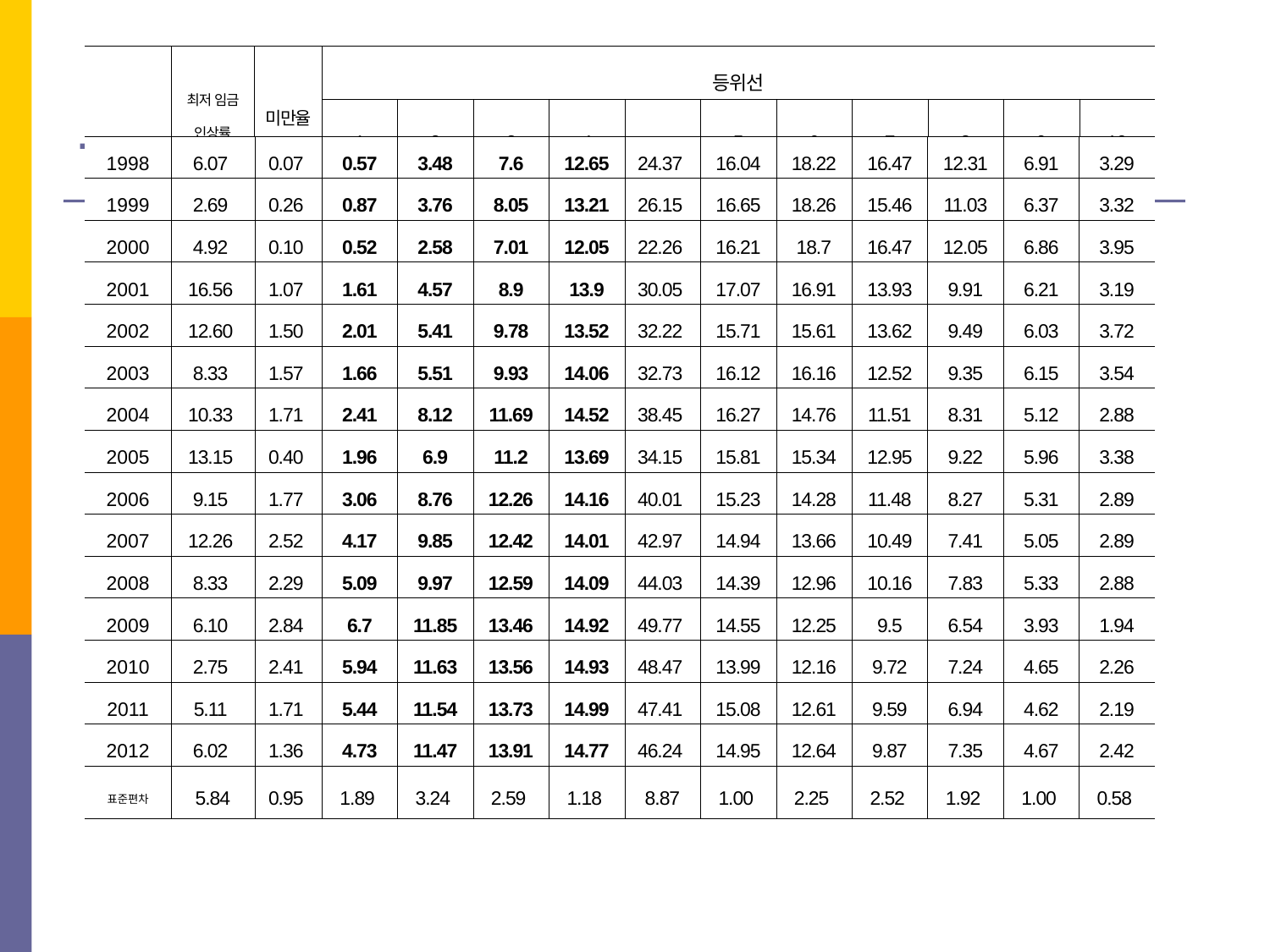

# 등위임금선(wage contours)
|  | 최저 임금 인상률 | 미만율 | 등위선 |  |  |  |  |  |  |  |  |  |  |
| --- | --- | --- | --- | --- | --- | --- | --- | --- | --- | --- | --- | --- | --- |
|  |  |  | 1 | 2 | 3 | 4 | 누적 | 5 | 6 | 7 | 8 | 9 | 10 |
| 1986\* |  | 7.49 | 12.79 | 13.23 | 11.95 | 12 | 57.46 | 11.77 | 10.65 | 8.24 | 4.93 | 3.34 | 1.91 |
| 1987\* |  | 3.12 | 10.48 | 14.63 | 13.03 | 12.48 | 53.74 | 12.29 | 11.31 | 8.87 | 5.64 | 3.58 | 2.35 |
| 1988 |  | 0.45 | 3 | 9.92 | 15.03 | 13.74 | 42.14 | 13.83 | 13.36 | 11.36 | 7.77 | 4.79 | 3.21 |
| 1989 | 29.73 | 0.31 | 2.22 | 9.61 | 13.88 | 15.56 | 41.58 | 15.34 | 14.42 | 11.5 | 7.43 | 4.51 | 2.71 |
| 1990 | 15.00 | 0.16 | 2.16 | 8.48 | 12.86 | 15.45 | 39.11 | 15.86 | 15.4 | 11.8 | 8.04 | 4.79 | 2.68 |
| 1991 | 18.84 | 0.07 | 1.46 | 5.9 | 11.61 | 16.26 | 35.30 | 16.44 | 16.07 | 12.93 | 8.52 | 5.41 | 2.95 |
| 1992 | 12.80 | 0.05 | 0.79 | 5.01 | 11.48 | 15.29 | 32.62 | 17.1 | 17.43 | 14 | 9.32 | 4.89 | 2.52 |
| 1993 | 8.65 | 0.10 | 1.14 | 5.32 | 12.02 | 15.45 | 34.03 | 17.58 | 16.78 | 13.8 | 8.81 | 4.76 | 2.32 |
| 1994 | 7.96 | 0.06 | 0.89 | 4.79 | 10.08 | 14.6 | 30.42 | 16.92 | 18.4 | 15 | 9.83 | 5.25 | 2.39 |
| 1995 | 7.83 | 0.04 | 0.68 | 3.2 | 8.5 | 13.47 | 25.89 | 16.73 | 18.55 | 16.36 | 11.36 | 6.23 | 2.84 |
| 1996 | 8.97 | 0.03 | 0.45 | 2.04 | 6.24 | 11.94 | 20.70 | 16.29 | 18.07 | 16.91 | 12.86 | 7.81 | 4.08 |
| 1997 | 9.80 | 0.10 | 0.41 | 2.14 | 6.21 | 11.7 | 20.56 | 16.46 | 18.4 | 17.37 | 13.06 | 7.51 | 3.9 |
| 1998 | 6.07 | 0.07 | 0.57 | 3.48 | 7.6 | 12.65 | 24.37 | 16.04 | 18.22 | 16.47 | 12.31 | 6.91 | 3.29 |
| --- | --- | --- | --- | --- | --- | --- | --- | --- | --- | --- | --- | --- | --- |
| 1999 | 2.69 | 0.26 | 0.87 | 3.76 | 8.05 | 13.21 | 26.15 | 16.65 | 18.26 | 15.46 | 11.03 | 6.37 | 3.32 |
| 2000 | 4.92 | 0.10 | 0.52 | 2.58 | 7.01 | 12.05 | 22.26 | 16.21 | 18.7 | 16.47 | 12.05 | 6.86 | 3.95 |
| 2001 | 16.56 | 1.07 | 1.61 | 4.57 | 8.9 | 13.9 | 30.05 | 17.07 | 16.91 | 13.93 | 9.91 | 6.21 | 3.19 |
| 2002 | 12.60 | 1.50 | 2.01 | 5.41 | 9.78 | 13.52 | 32.22 | 15.71 | 15.61 | 13.62 | 9.49 | 6.03 | 3.72 |
| 2003 | 8.33 | 1.57 | 1.66 | 5.51 | 9.93 | 14.06 | 32.73 | 16.12 | 16.16 | 12.52 | 9.35 | 6.15 | 3.54 |
| 2004 | 10.33 | 1.71 | 2.41 | 8.12 | 11.69 | 14.52 | 38.45 | 16.27 | 14.76 | 11.51 | 8.31 | 5.12 | 2.88 |
| 2005 | 13.15 | 0.40 | 1.96 | 6.9 | 11.2 | 13.69 | 34.15 | 15.81 | 15.34 | 12.95 | 9.22 | 5.96 | 3.38 |
| 2006 | 9.15 | 1.77 | 3.06 | 8.76 | 12.26 | 14.16 | 40.01 | 15.23 | 14.28 | 11.48 | 8.27 | 5.31 | 2.89 |
| 2007 | 12.26 | 2.52 | 4.17 | 9.85 | 12.42 | 14.01 | 42.97 | 14.94 | 13.66 | 10.49 | 7.41 | 5.05 | 2.89 |
| 2008 | 8.33 | 2.29 | 5.09 | 9.97 | 12.59 | 14.09 | 44.03 | 14.39 | 12.96 | 10.16 | 7.83 | 5.33 | 2.88 |
| 2009 | 6.10 | 2.84 | 6.7 | 11.85 | 13.46 | 14.92 | 49.77 | 14.55 | 12.25 | 9.5 | 6.54 | 3.93 | 1.94 |
| 2010 | 2.75 | 2.41 | 5.94 | 11.63 | 13.56 | 14.93 | 48.47 | 13.99 | 12.16 | 9.72 | 7.24 | 4.65 | 2.26 |
| 2011 | 5.11 | 1.71 | 5.44 | 11.54 | 13.73 | 14.99 | 47.41 | 15.08 | 12.61 | 9.59 | 6.94 | 4.62 | 2.19 |
| 2012 | 6.02 | 1.36 | 4.73 | 11.47 | 13.91 | 14.77 | 46.24 | 14.95 | 12.64 | 9.87 | 7.35 | 4.67 | 2.42 |
| 표준편차 | 5.84 | 0.95 | 1.89 | 3.24 | 2.59 | 1.18 | 8.87 | 1.00 | 2.25 | 2.52 | 1.92 | 1.00 | 0.58 |